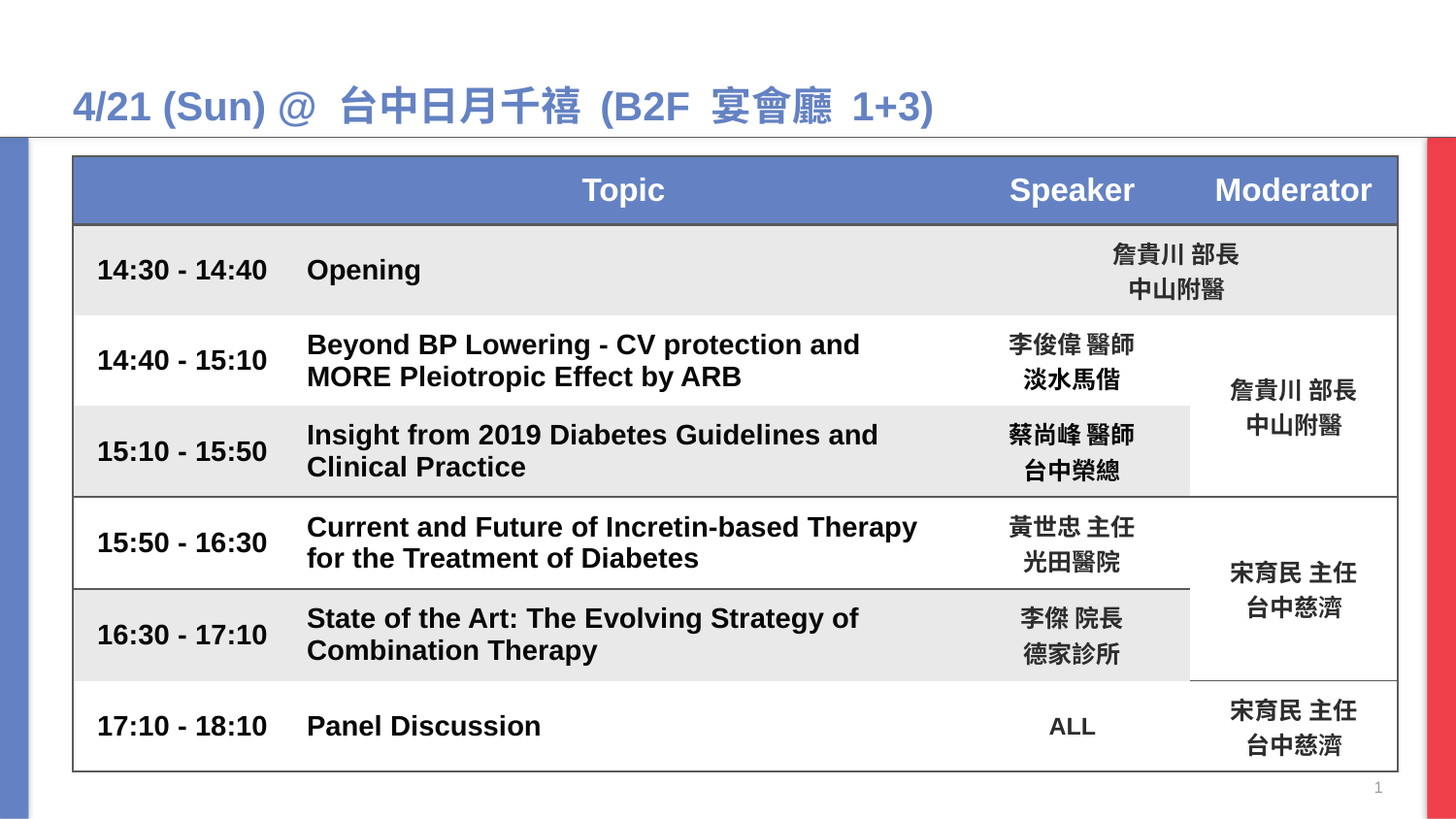

# 4/21 (Sun) @ 台中日月千禧 (B2F 宴會廳 1+3)
|  | Topic | Speaker | Moderator |
| --- | --- | --- | --- |
| 14:30 - 14:40 | Opening | 詹貴川 部長 中山附醫 |  |
| 14:40 - 15:10 | Beyond BP Lowering - CV protection and MORE Pleiotropic Effect by ARB | 李俊偉 醫師 淡水馬偕 | 詹貴川 部長 中山附醫 |
| 15:10 - 15:50 | Insight from 2019 Diabetes Guidelines and Clinical Practice | 蔡尚峰 醫師 台中榮總 |  |
| 15:50 - 16:30 | Current and Future of Incretin-based Therapy for the Treatment of Diabetes | 黃世忠 主任 光田醫院 | 宋育民 主任 台中慈濟 |
| 16:30 - 17:10 | State of the Art: The Evolving Strategy of Combination Therapy | 李傑 院長 德家診所 |  |
| 17:10 - 18:10 | Panel Discussion | ALL | 宋育民 主任 台中慈濟 |
1